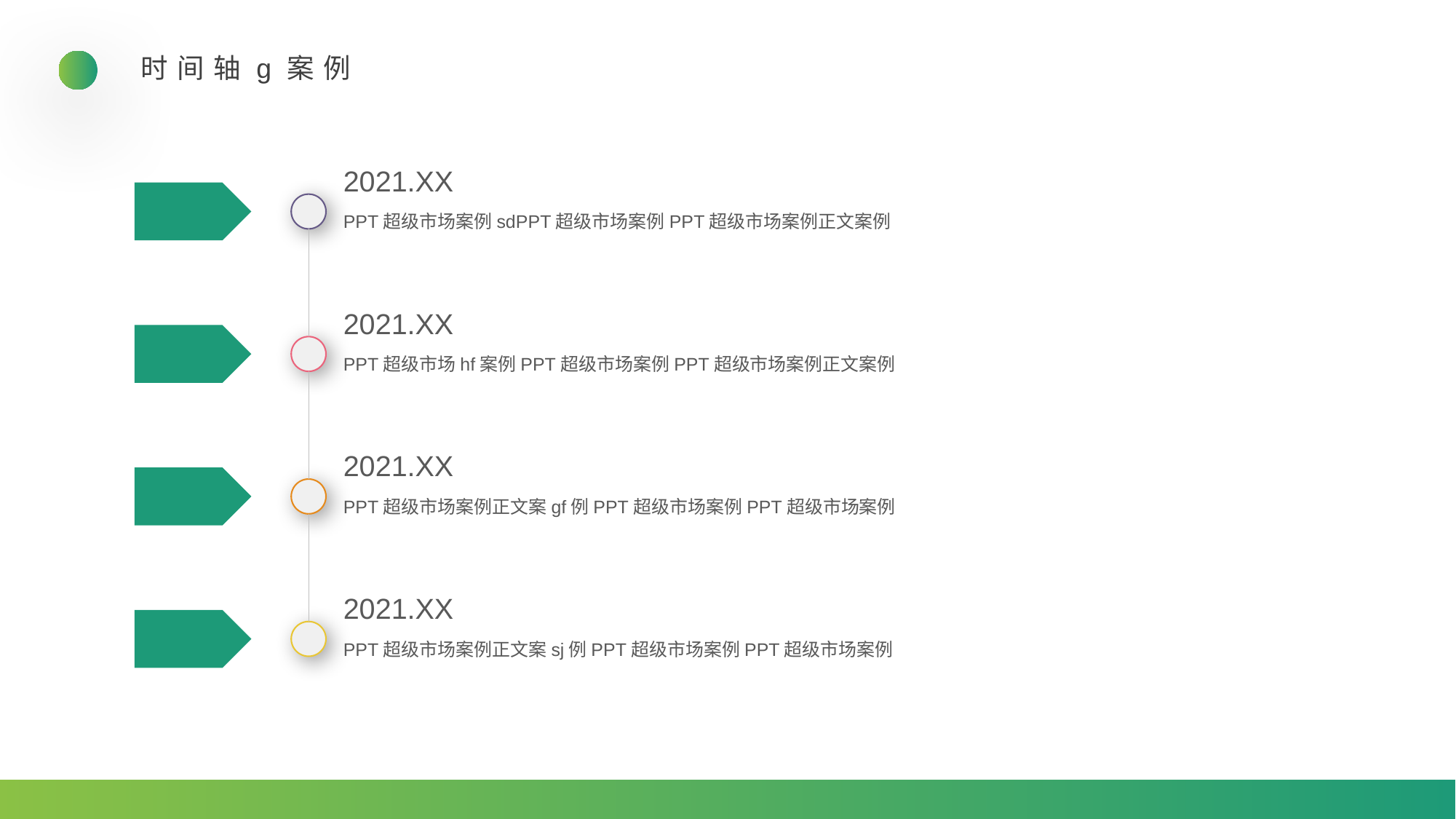

时间轴g案例

2021.XX
PPT超级市场案例sdPPT超级市场案例PPT超级市场案例正文案例

2021.XX
PPT超级市场hf案例PPT超级市场案例PPT超级市场案例正文案例

2021.XX
PPT超级市场案例正文案gf例PPT超级市场案例PPT超级市场案例

2021.XX
PPT超级市场案例正文案sj例PPT超级市场案例PPT超级市场案例